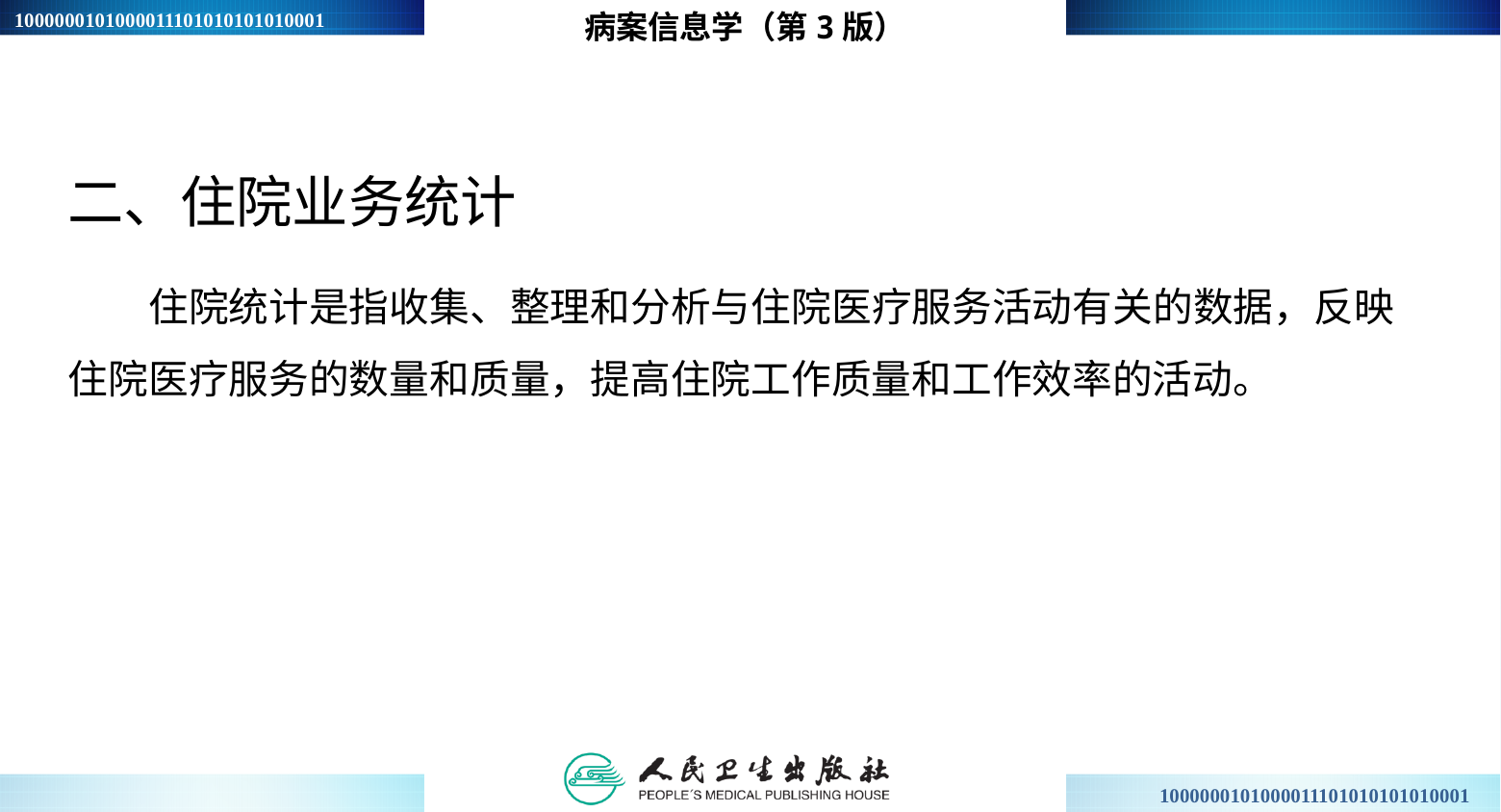

病案信息学（第3版）
二、住院业务统计
　　住院统计是指收集、整理和分析与住院医疗服务活动有关的数据，反映住院医疗服务的数量和质量，提高住院工作质量和工作效率的活动。